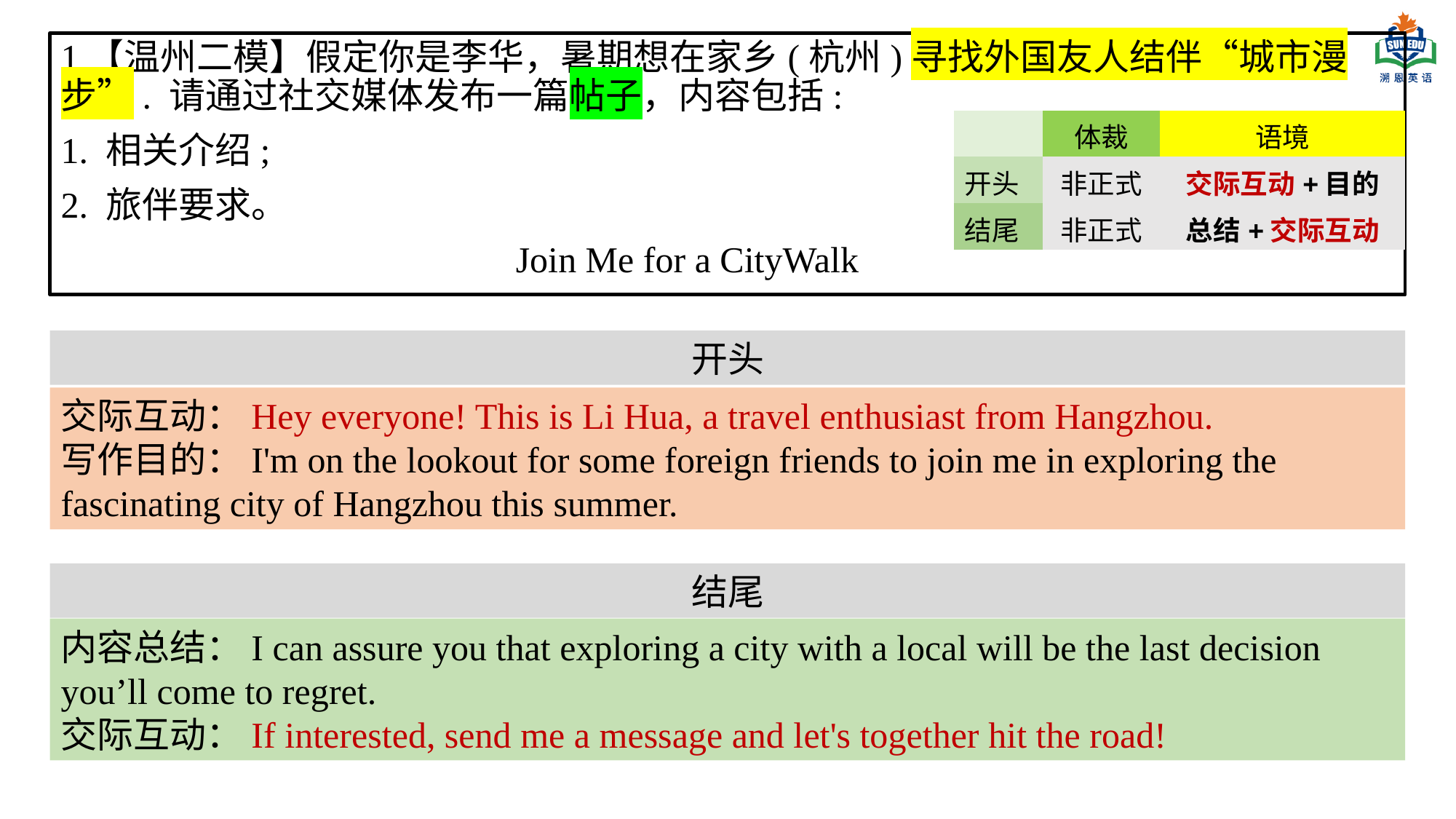

1【温州二模】假定你是李华，暑期想在家乡(杭州)寻找外国友人结伴“城市漫步”. 请通过社交媒体发布一篇帖子，内容包括:
1. 相关介绍;
2. 旅伴要求。
                                                  Join Me for a CityWalk
|  | 体裁 | 语境 |
| --- | --- | --- |
| 开头 | 非正式 | 交际互动+目的 |
| 结尾 | 非正式 | 总结+交际互动 |
开头
交际互动：Hey everyone! This is Li Hua, a travel enthusiast from Hangzhou.
写作目的：I'm on the lookout for some foreign friends to join me in exploring the fascinating city of Hangzhou this summer.

结尾
内容总结：I can assure you that exploring a city with a local will be the last decision you’ll come to regret.
交际互动：If interested, send me a message and let's together hit the road!